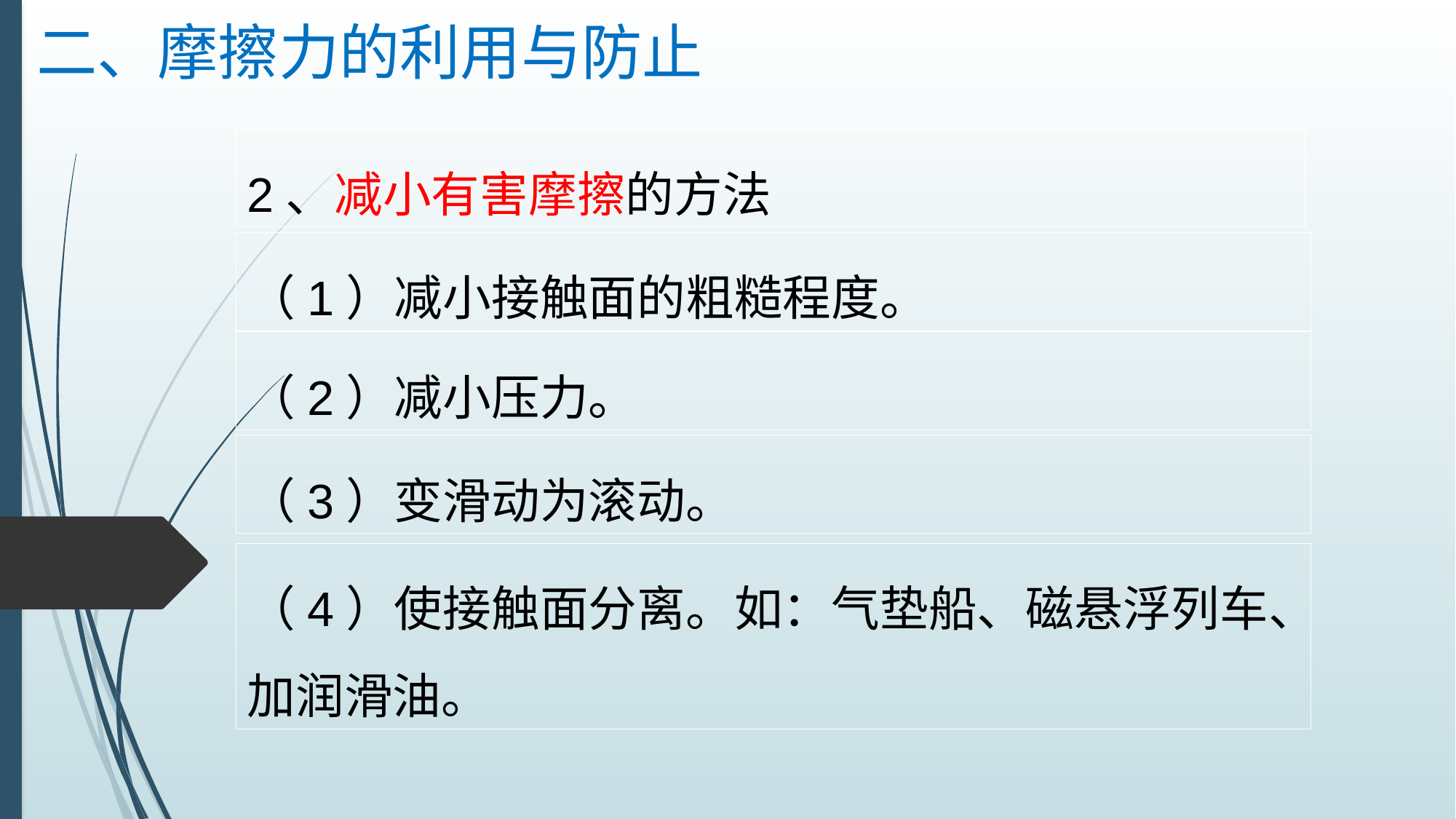

二、摩擦力的利用与防止
2、减小有害摩擦的方法
（1）减小接触面的粗糙程度。
（2）减小压力。
（3）变滑动为滚动。
（4）使接触面分离。如：气垫船、磁悬浮列车、加润滑油。